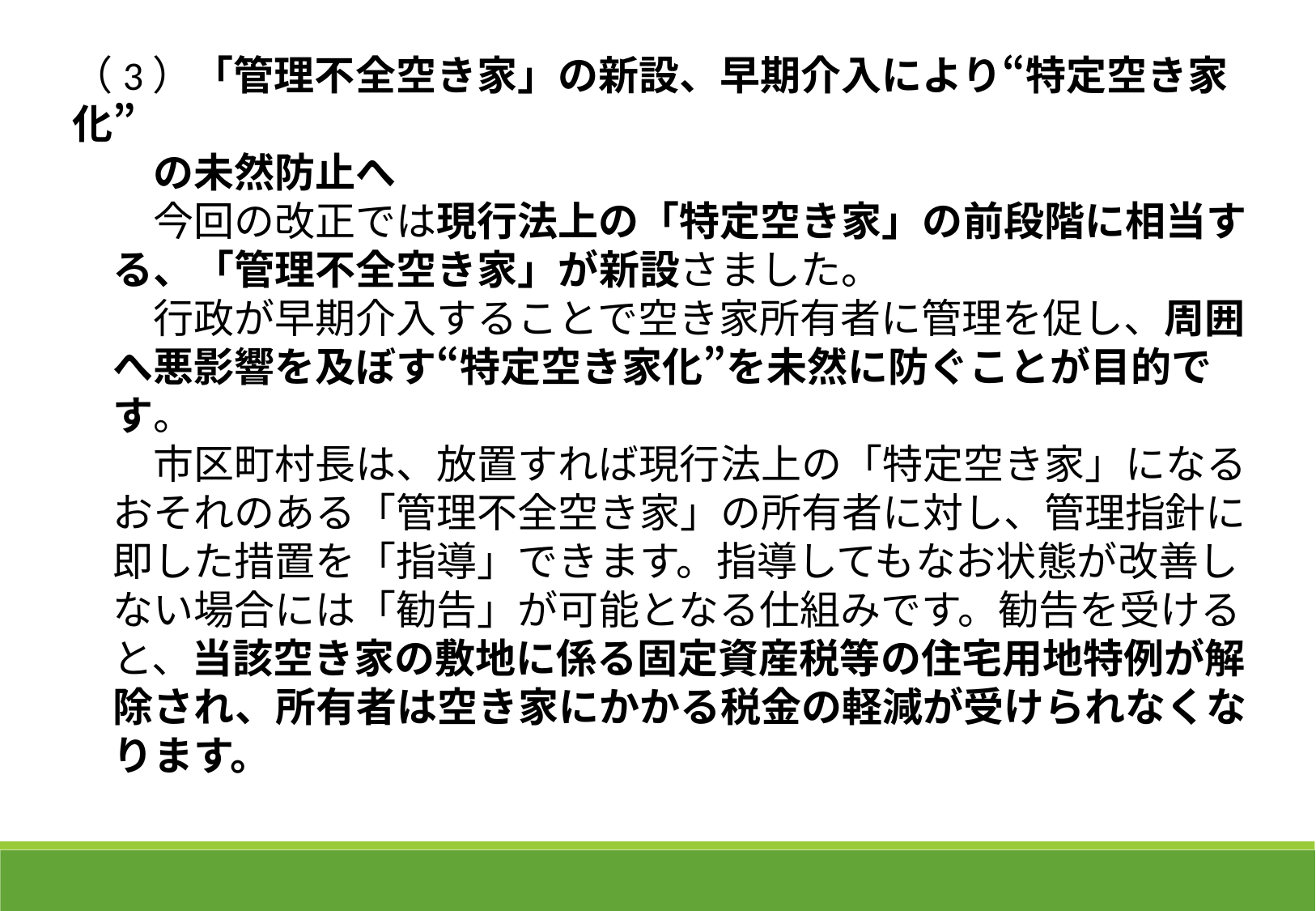

（3）「管理不全空き家」の新設、早期介入により“特定空き家化”
　　の未然防止へ
　　今回の改正では現行法上の「特定空き家」の前段階に相当す
　る、「管理不全空き家」が新設さました。
　　行政が早期介入することで空き家所有者に管理を促し、周囲
　へ悪影響を及ぼす“特定空き家化”を未然に防ぐことが目的で
　す。
　　市区町村長は、放置すれば現行法上の「特定空き家」になる
　おそれのある「管理不全空き家」の所有者に対し、管理指針に
　即した措置を「指導」できます。指導してもなお状態が改善し
　ない場合には「勧告」が可能となる仕組みです。勧告を受ける
　と、当該空き家の敷地に係る固定資産税等の住宅用地特例が解
　除され、所有者は空き家にかかる税金の軽減が受けられなくな
　ります。